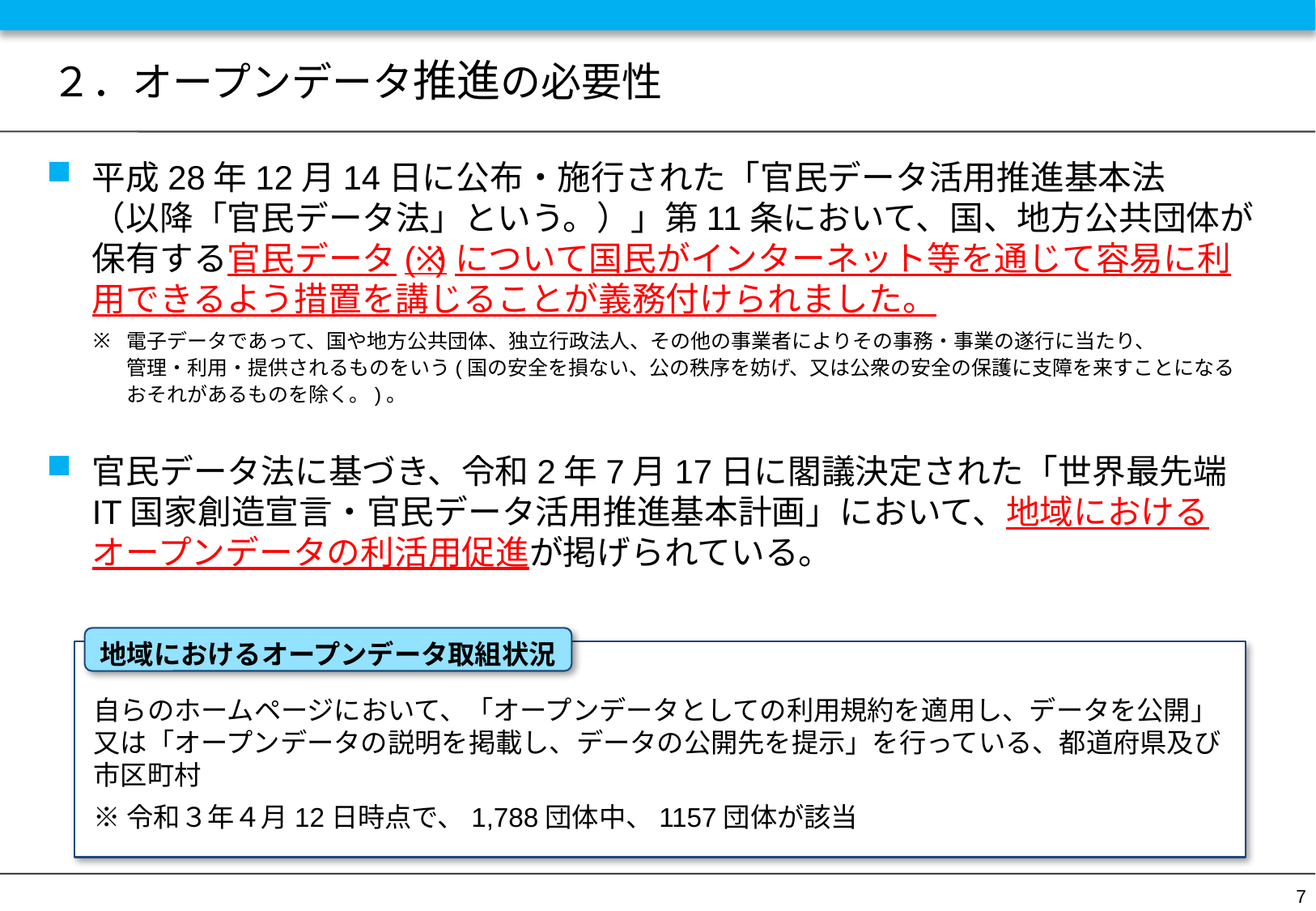

# ２．オープンデータ推進の必要性
平成28年12月14日に公布・施行された「官民データ活用推進基本法
（以降「官民データ法」という。）」第11条において、国、地方公共団体が保有する官民データ(※)について国民がインターネット等を通じて容易に利用できるよう措置を講じることが義務付けられました。

官民データ法に基づき、令和2年7月17日に閣議決定された「世界最先端IT国家創造宣言・官民データ活用推進基本計画」において、地域におけるオープンデータの利活用促進が掲げられている。

電子データであって、国や地方公共団体、独立行政法人、その他の事業者によりその事務・事業の遂行に当たり、
管理・利用・提供されるものをいう(国の安全を損ない、公の秩序を妨げ、又は公衆の安全の保護に支障を来すことになる
おそれがあるものを除く。)。
地域におけるオープンデータ取組状況
自らのホームページにおいて、「オープンデータとしての利用規約を適用し、データを公開」又は「オープンデータの説明を掲載し、データの公開先を提示」を行っている、都道府県及び市区町村
※令和３年４月12日時点で、1,788団体中、1157団体が該当
7